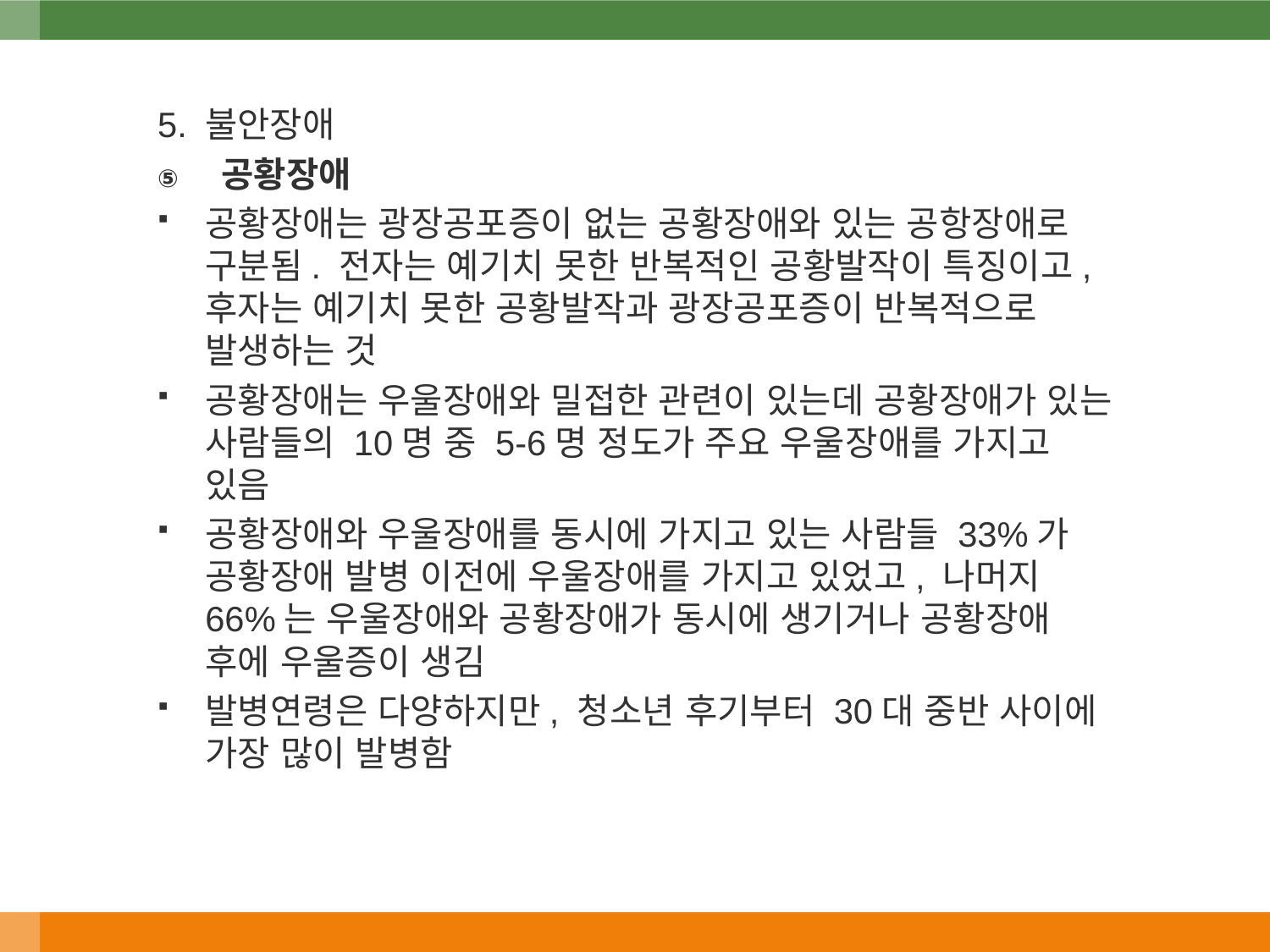

5. 불안장애
공황장애
공황장애는 광장공포증이 없는 공황장애와 있는 공항장애로 구분됨. 전자는 예기치 못한 반복적인 공황발작이 특징이고, 후자는 예기치 못한 공황발작과 광장공포증이 반복적으로 발생하는 것
공황장애는 우울장애와 밀접한 관련이 있는데 공황장애가 있는 사람들의 10명 중 5-6명 정도가 주요 우울장애를 가지고 있음
공황장애와 우울장애를 동시에 가지고 있는 사람들 33%가 공황장애 발병 이전에 우울장애를 가지고 있었고, 나머지 66%는 우울장애와 공황장애가 동시에 생기거나 공황장애 후에 우울증이 생김
발병연령은 다양하지만, 청소년 후기부터 30대 중반 사이에 가장 많이 발병함